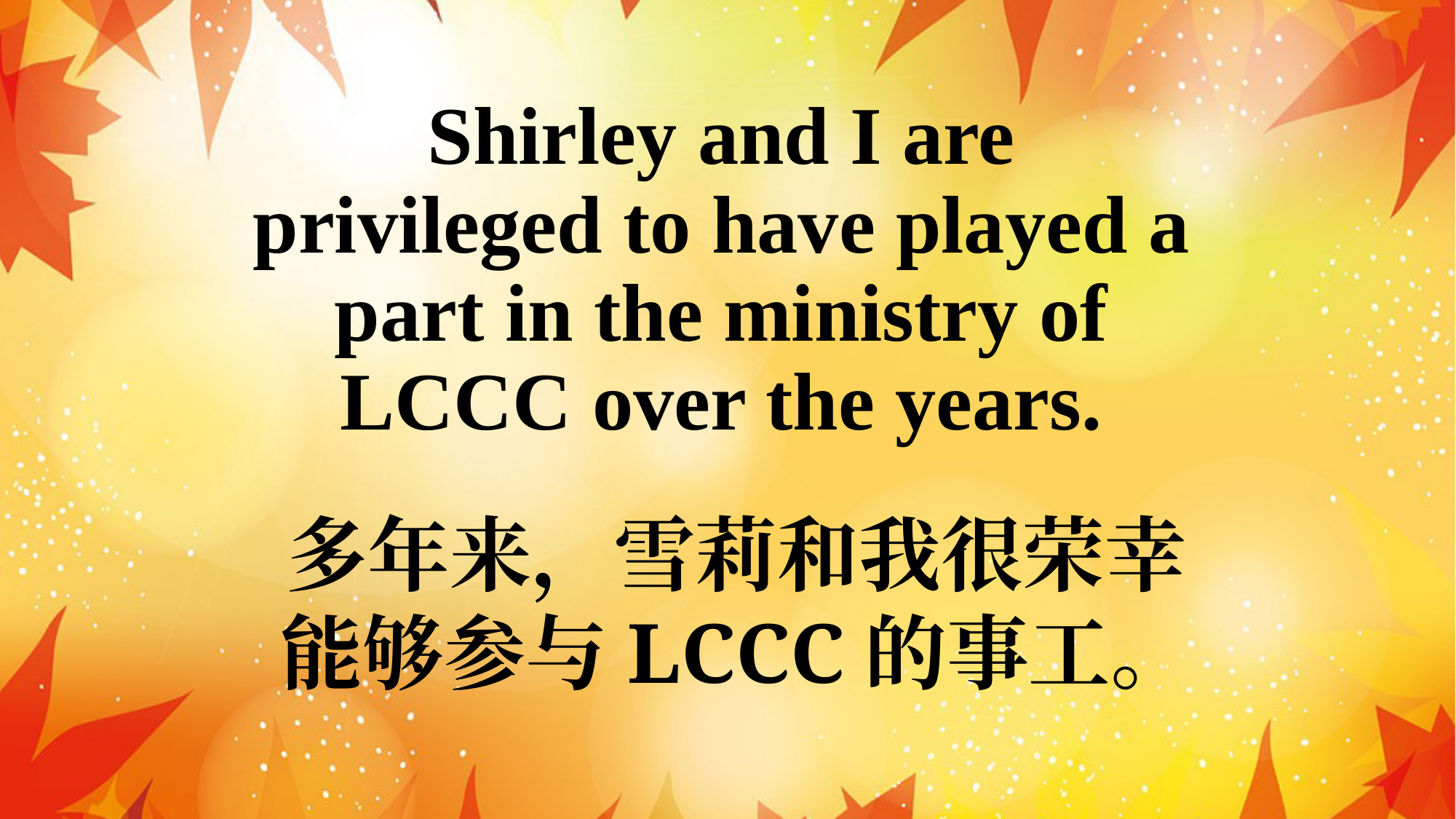

Shirley and I are privileged to have played a part in the ministry of LCCC over the years.
多年来，雪莉和我很荣幸能够参与LCCC的事工。